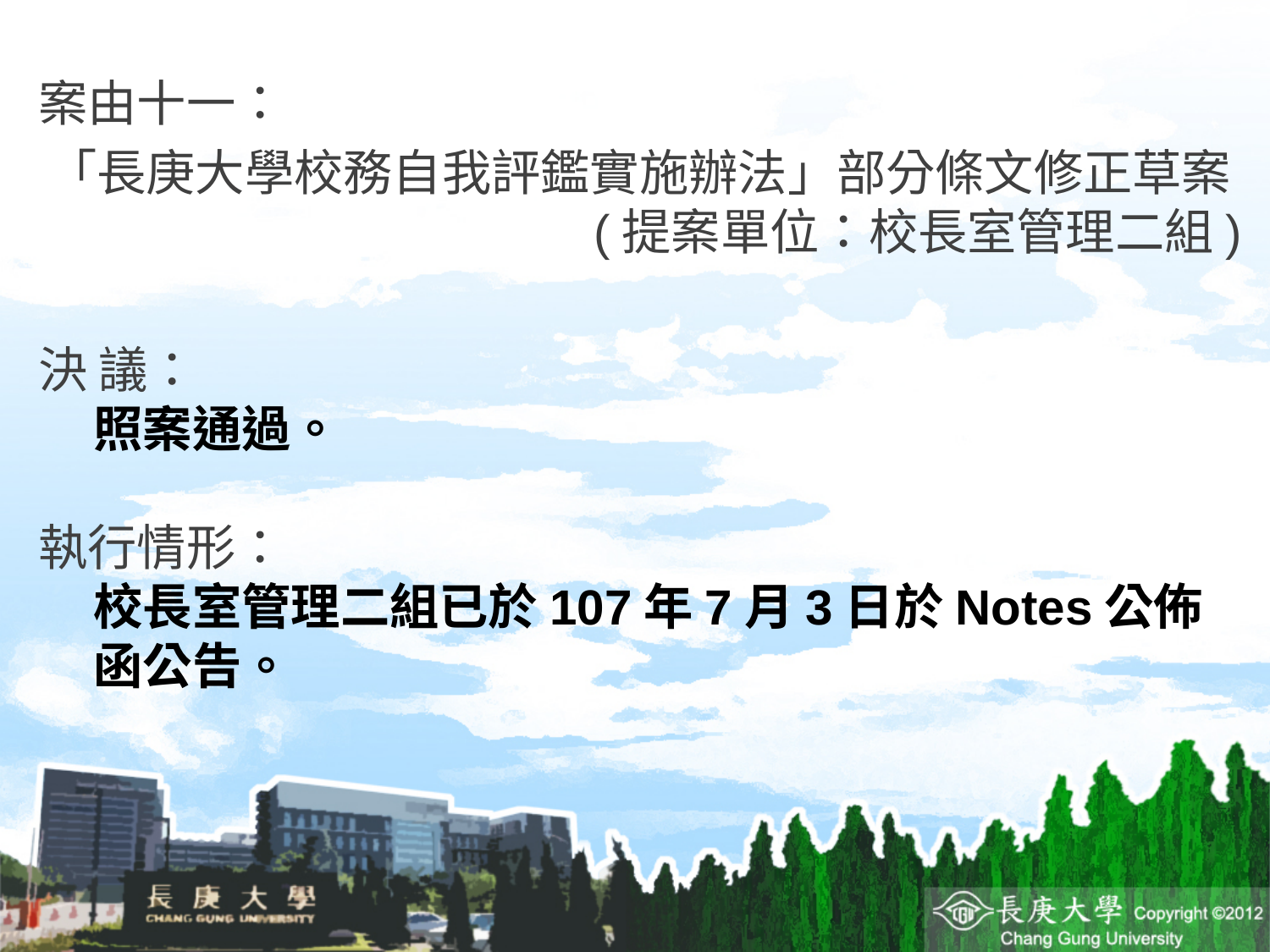

案由十一：
「長庚大學校務自我評鑑實施辦法」部分條文修正草案                 (提案單位：校長室管理二組)

決 議：
照案通過。

執行情形：
校長室管理二組已於107年7月3日於Notes公佈函公告。